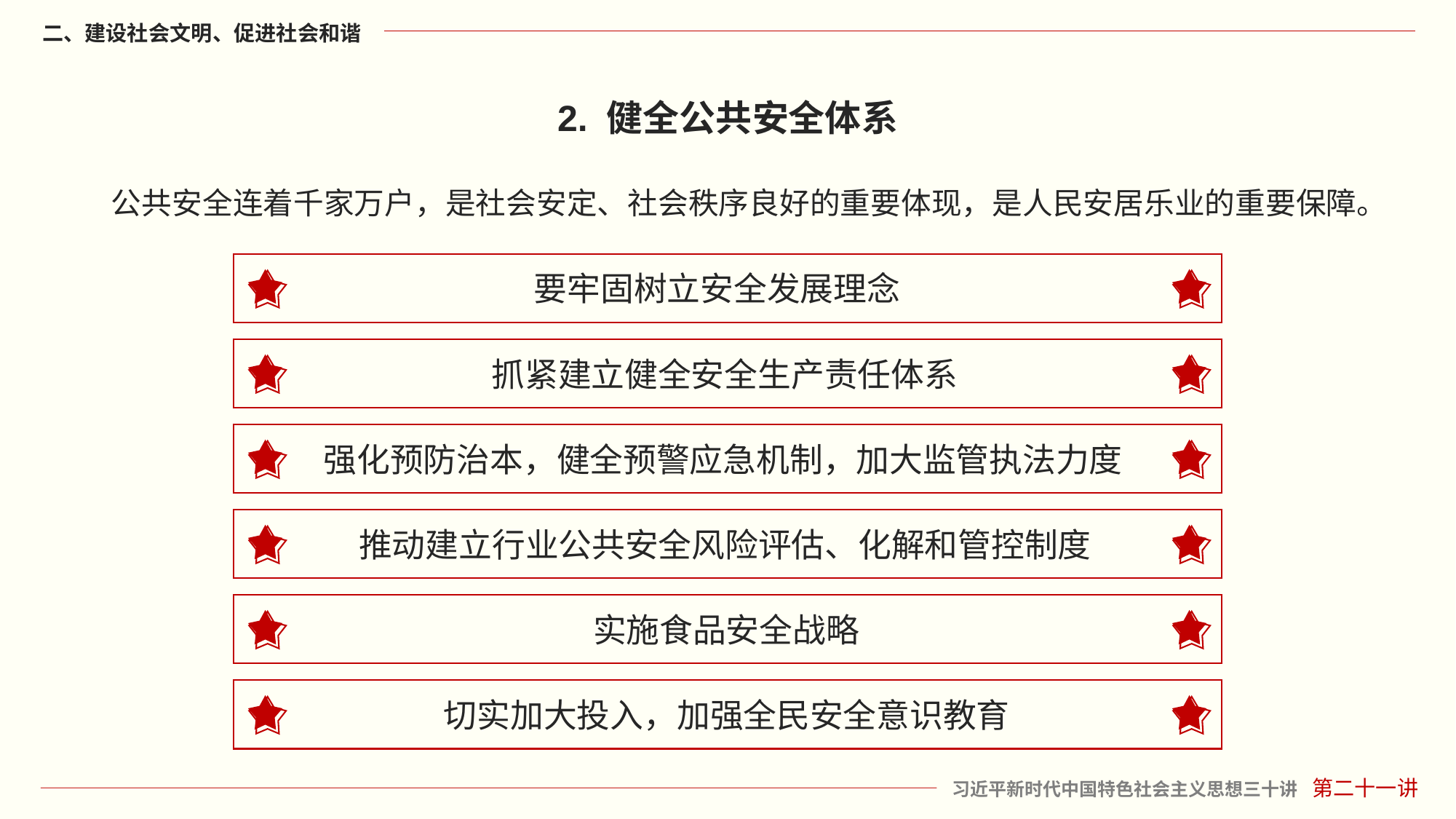

2. 健全公共安全体系
公共安全连着千家万户，是社会安定、社会秩序良好的重要体现，是人民安居乐业的重要保障。

要牢固树立安全发展理念

抓紧建立健全安全生产责任体系

强化预防治本，健全预警应急机制，加大监管执法力度

推动建立行业公共安全风险评估、化解和管控制度

实施食品安全战略

切实加大投入，加强全民安全意识教育